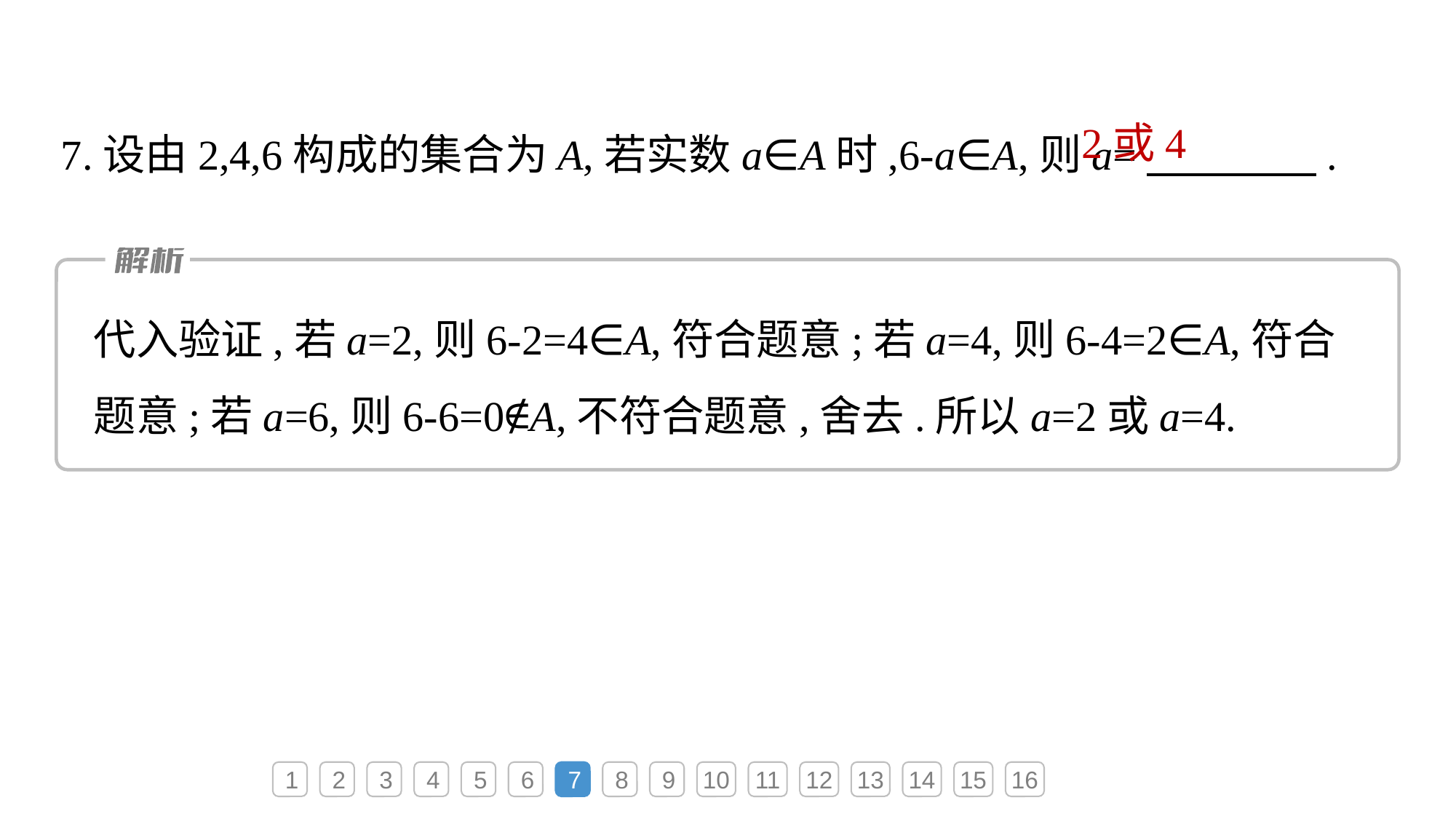

7.设由2,4,6构成的集合为A,若实数a∈A时,6-a∈A,则a=　　　　.
2或4

代入验证,若a=2,则6-2=4∈A,符合题意;若a=4,则6-4=2∈A,符合题意;若a=6,则6-6=0∉A,不符合题意,舍去.所以a=2或a=4.
1
2
3
4
5
6
7
8
9
10
11
12
13
14
15
16